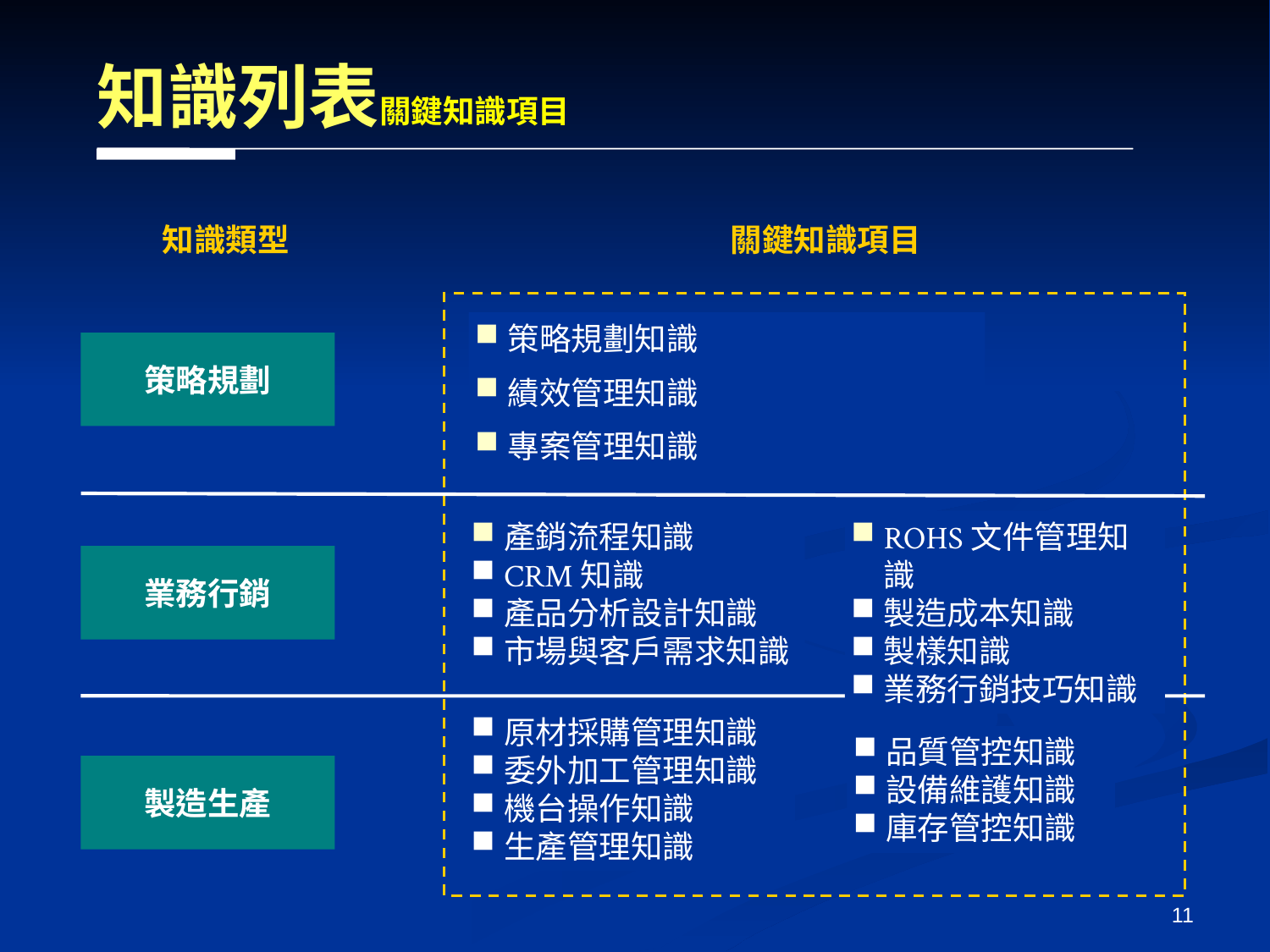

知識列表關鍵知識項目

知識類型
關鍵知識項目

策略規劃知識
績效管理知識
專案管理知識
策略規劃

產銷流程知識
CRM知識
產品分析設計知識
市場與客戶需求知識
ROHS文件管理知識
製造成本知識
製樣知識
業務行銷技巧知識
業務行銷

原材採購管理知識
委外加工管理知識
機台操作知識
生產管理知識
品質管控知識
設備維護知識
庫存管控知識
製造生產
11